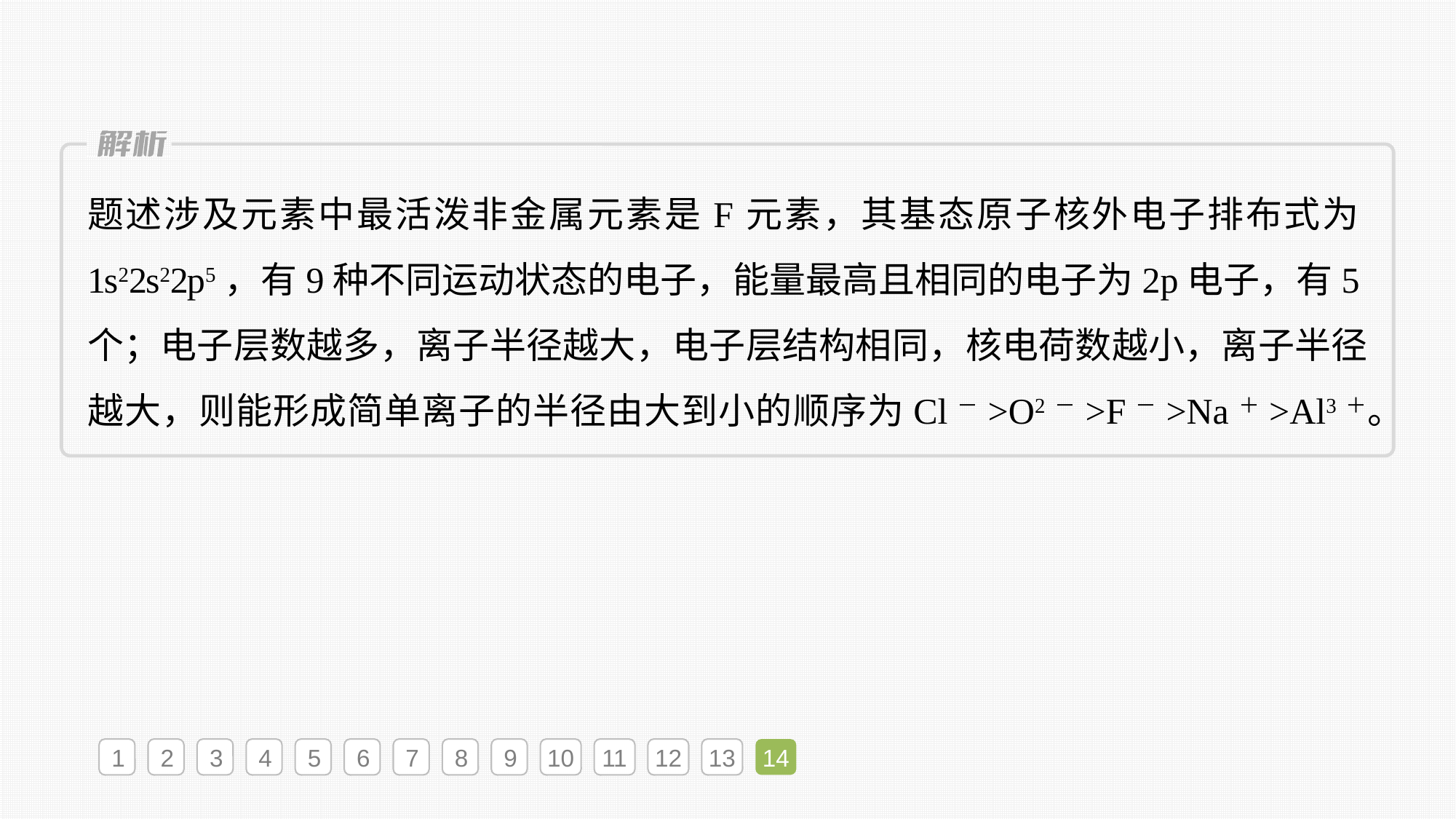

题述涉及元素中最活泼非金属元素是F元素，其基态原子核外电子排布式为1s22s22p5，有9种不同运动状态的电子，能量最高且相同的电子为2p电子，有5个；电子层数越多，离子半径越大，电子层结构相同，核电荷数越小，离子半径越大，则能形成简单离子的半径由大到小的顺序为Cl－>O2－>F－>Na＋>Al3＋。
1
2
3
4
5
6
7
8
9
10
11
12
13
14